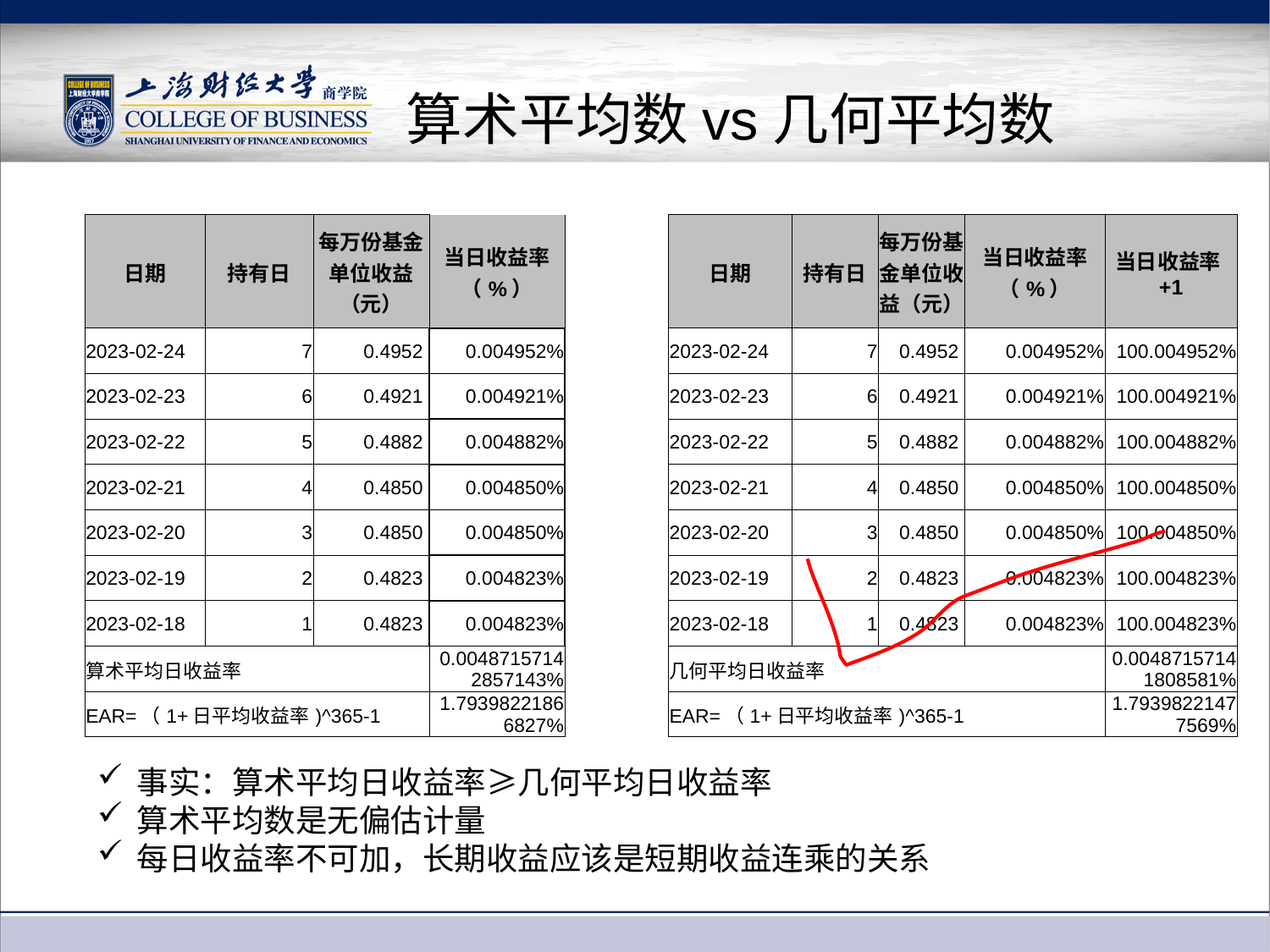

# 算术平均数vs几何平均数
| 日期 | 持有日 | 每万份基金单位收益（元） | 当日收益率（%） |
| --- | --- | --- | --- |
| 2023-02-24 | 7 | 0.4952 | 0.004952% |
| 2023-02-23 | 6 | 0.4921 | 0.004921% |
| 2023-02-22 | 5 | 0.4882 | 0.004882% |
| 2023-02-21 | 4 | 0.4850 | 0.004850% |
| 2023-02-20 | 3 | 0.4850 | 0.004850% |
| 2023-02-19 | 2 | 0.4823 | 0.004823% |
| 2023-02-18 | 1 | 0.4823 | 0.004823% |
| 算术平均日收益率 |  |  | 0.00487157142857143% |
| EAR=（1+日平均收益率)^365-1 |  |  | 1.79398221866827% |
| 日期 | 持有日 | 每万份基金单位收益（元） | 当日收益率（%） | 当日收益率+1 |
| --- | --- | --- | --- | --- |
| 2023-02-24 | 7 | 0.4952 | 0.004952% | 100.004952% |
| 2023-02-23 | 6 | 0.4921 | 0.004921% | 100.004921% |
| 2023-02-22 | 5 | 0.4882 | 0.004882% | 100.004882% |
| 2023-02-21 | 4 | 0.4850 | 0.004850% | 100.004850% |
| 2023-02-20 | 3 | 0.4850 | 0.004850% | 100.004850% |
| 2023-02-19 | 2 | 0.4823 | 0.004823% | 100.004823% |
| 2023-02-18 | 1 | 0.4823 | 0.004823% | 100.004823% |
| 几何平均日收益率 |  |  |  | 0.00487157141808581% |
| EAR=（1+日平均收益率)^365-1 |  |  |  | 1.79398221477569% |

事实：算术平均日收益率≥几何平均日收益率
算术平均数是无偏估计量
每日收益率不可加，长期收益应该是短期收益连乘的关系